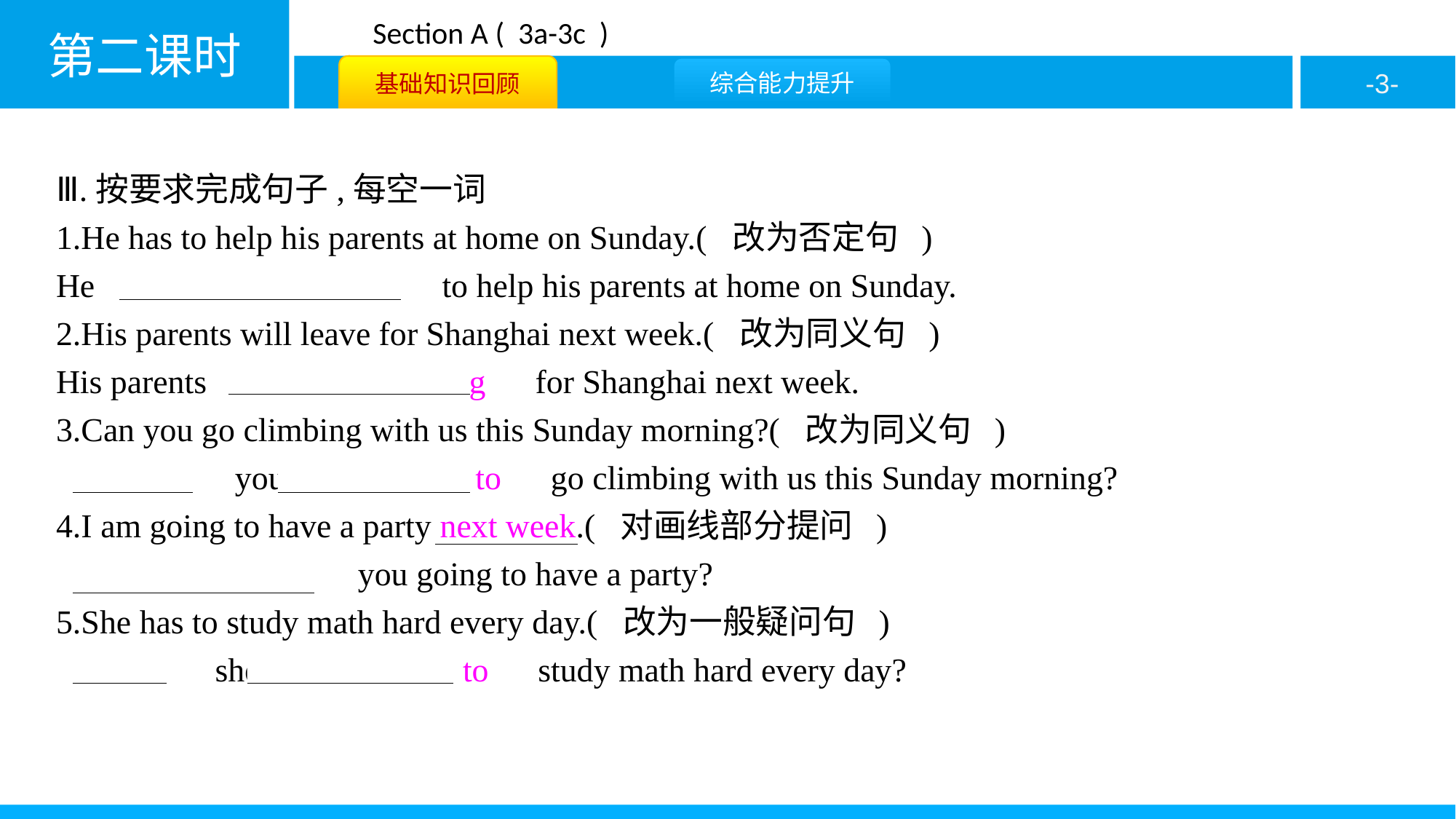

Ⅲ.按要求完成句子,每空一词
1.He has to help his parents at home on Sunday.(  改为否定句  )
He　doesn’t　 　have　to help his parents at home on Sunday.
2.His parents will leave for Shanghai next week.(  改为同义句  )
His parents　are　 　leaving　for Shanghai next week.
3.Can you go climbing with us this Sunday morning?(  改为同义句  )
　Would　you　like　 　to　go climbing with us this Sunday morning?
4.I am going to have a party next week.(  对画线部分提问  )
　When　 　are　you going to have a party?
5.She has to study math hard every day.(  改为一般疑问句  )
　Does　she　have　 　to　study math hard every day?